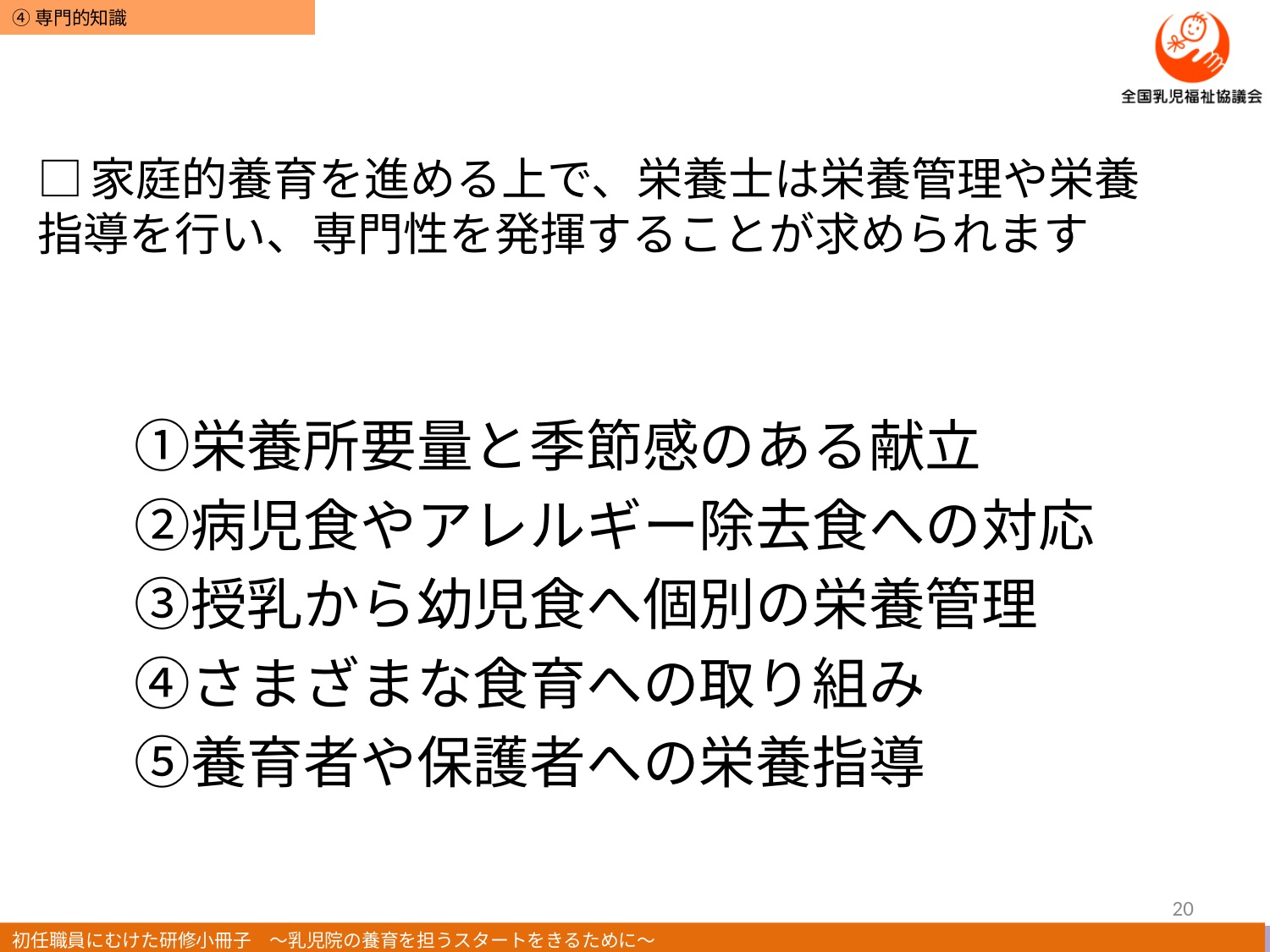

# □家庭的養育を進める上で、栄養士は栄養管理や栄養指導を行い、専門性を発揮することが求められます

　①栄養所要量と季節感のある献立
　②病児食やアレルギー除去食への対応
　③授乳から幼児食へ個別の栄養管理
　④さまざまな食育への取り組み
　⑤養育者や保護者への栄養指導

20